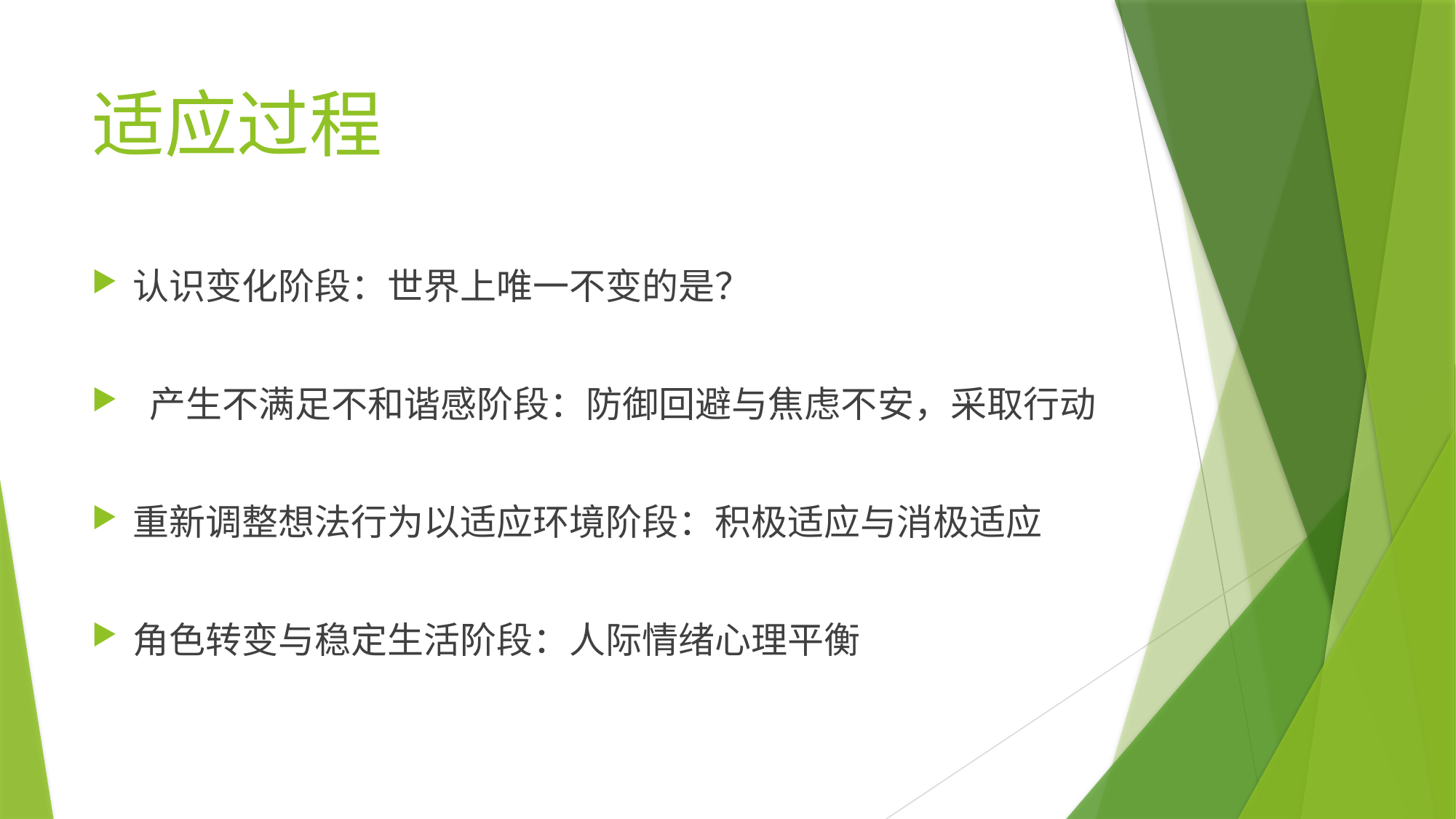

# 适应过程
认识变化阶段：世界上唯一不变的是？

 产生不满足不和谐感阶段：防御回避与焦虑不安，采取行动

重新调整想法行为以适应环境阶段：积极适应与消极适应

角色转变与稳定生活阶段：人际情绪心理平衡